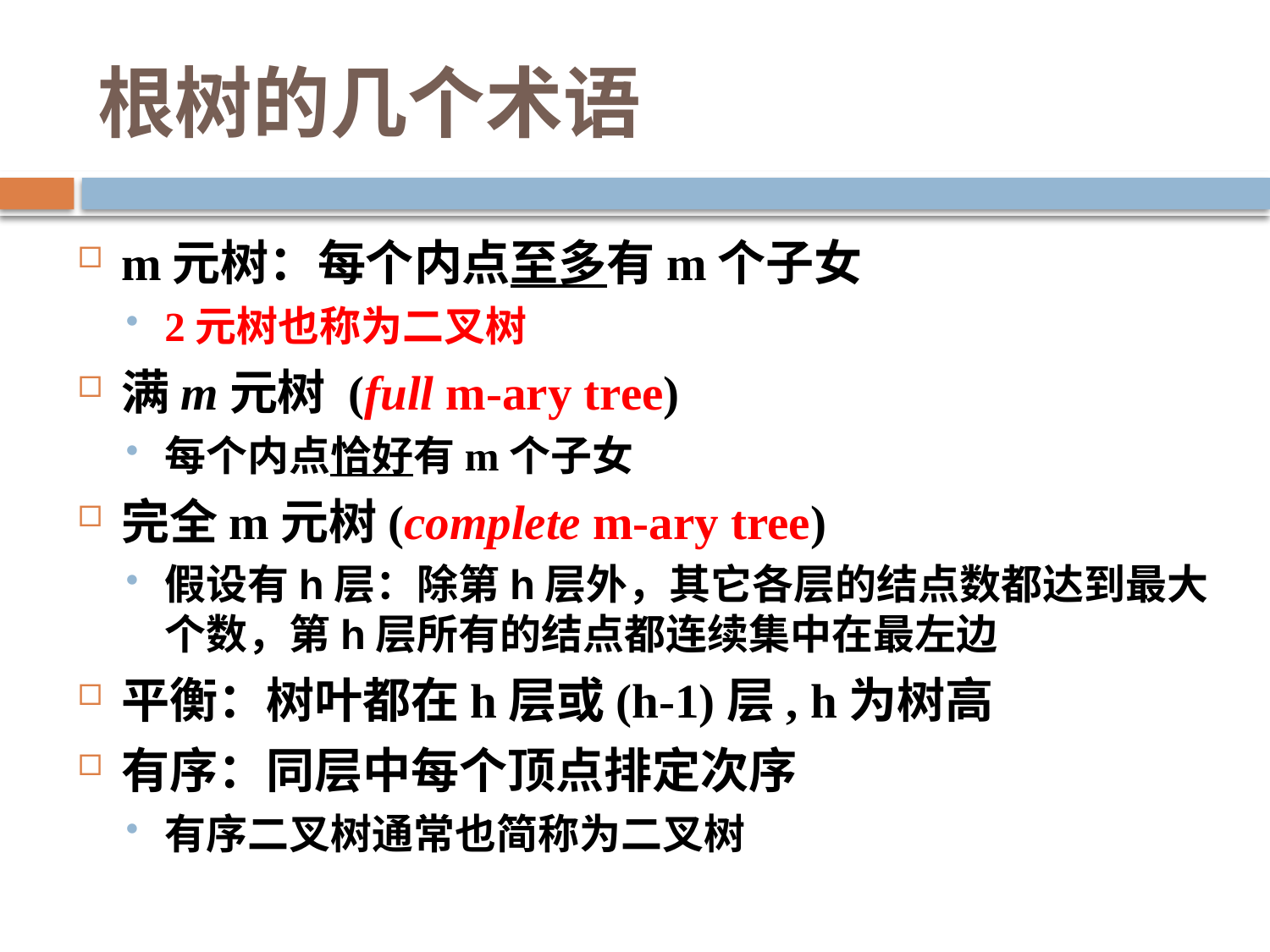

# 根树的几个术语
m元树：每个内点至多有m个子女
2元树也称为二叉树
满m元树 (full m-ary tree)
每个内点恰好有m个子女
完全m元树(complete m-ary tree)
假设有h层：除第h层外，其它各层的结点数都达到最大个数，第h层所有的结点都连续集中在最左边
平衡：树叶都在h层或(h-1)层, h为树高
有序：同层中每个顶点排定次序
有序二叉树通常也简称为二叉树